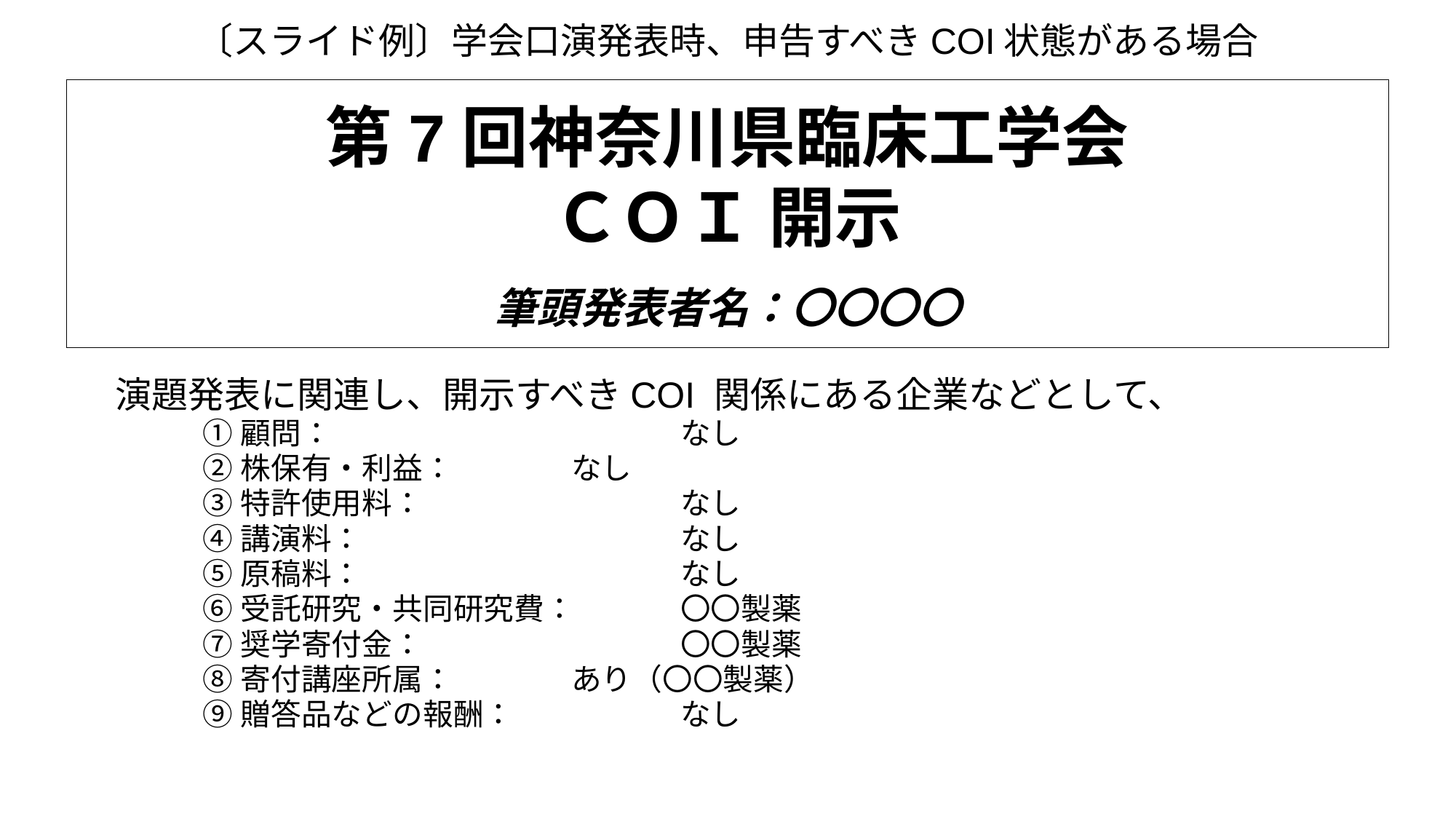

〔スライド例〕学会口演発表時、申告すべきCOI状態がある場合
# 第7回神奈川県臨床工学会 ＣＯＩ 開示 　 筆頭発表者名：〇〇〇〇
演題発表に関連し、開示すべきCOI 関係にある企業などとして、
①顧問：				なし
②株保有・利益：		なし
③特許使用料：			なし
④講演料：			なし
⑤原稿料：			なし
⑥受託研究・共同研究費：	〇〇製薬
⑦奨学寄付金：			〇〇製薬
⑧寄付講座所属：		あり（〇〇製薬）
⑨贈答品などの報酬：		なし